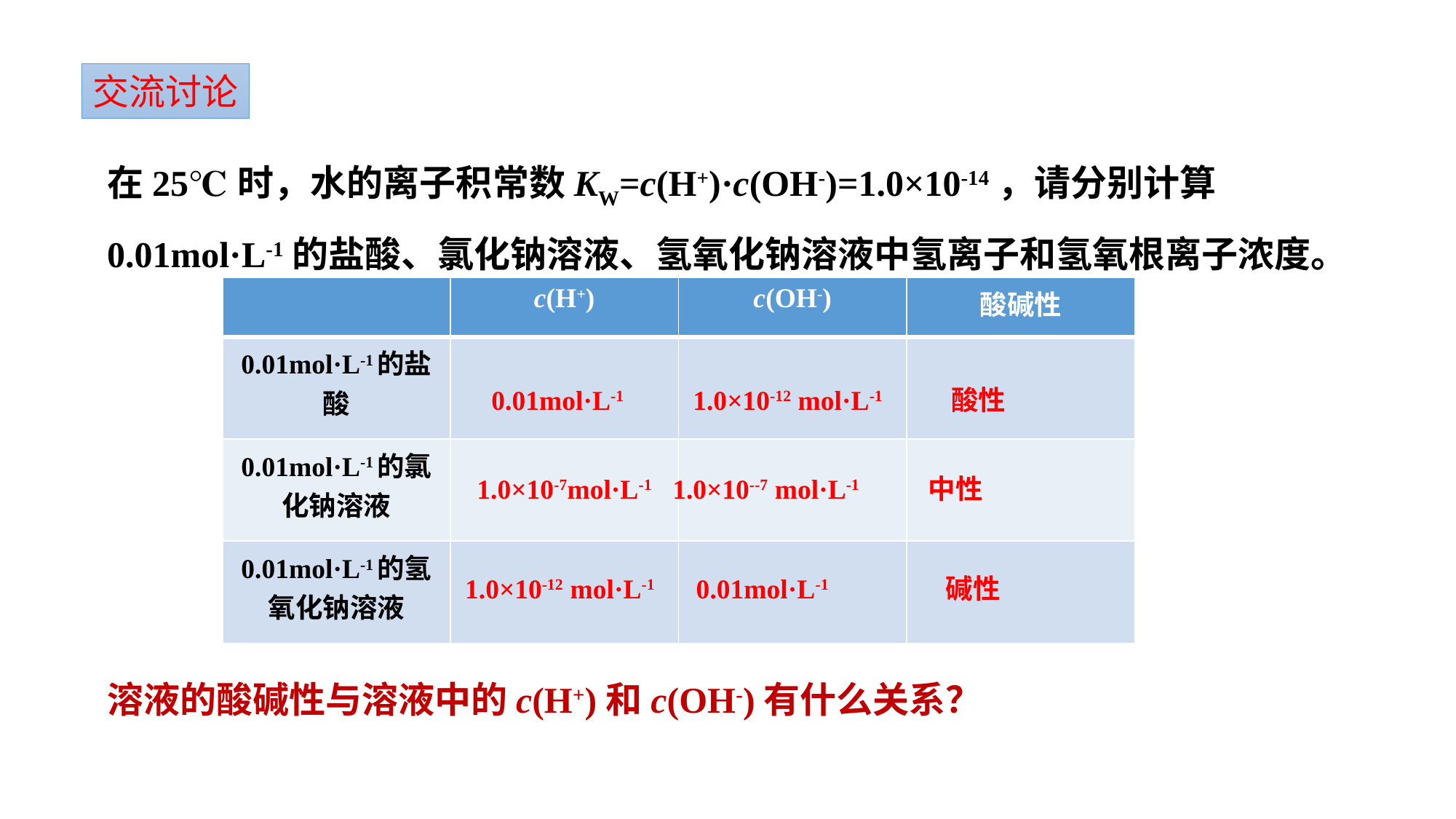

交流讨论
在25℃时，水的离子积常数KW=c(H+)·c(OH-)=1.0×10-14，请分别计算0.01mol·L-1的盐酸、氯化钠溶液、氢氧化钠溶液中氢离子和氢氧根离子浓度。
|  | c(H+) | c(OH-) | 酸碱性 |
| --- | --- | --- | --- |
| 0.01mol·L-1的盐酸 |  |  |  |
| 0.01mol·L-1的氯化钠溶液 |  |  |  |
| 0.01mol·L-1的氢氧化钠溶液 |  |  |  |
0.01mol·L-1          1.0×10-12 mol·L-1         酸性
1.0×10-7mol·L-1   1.0×10--7 mol·L-1         中性
1.0×10-12 mol·L-1      0.01mol·L-1                碱性
溶液的酸碱性与溶液中的c(H+)和c(OH-)有什么关系？